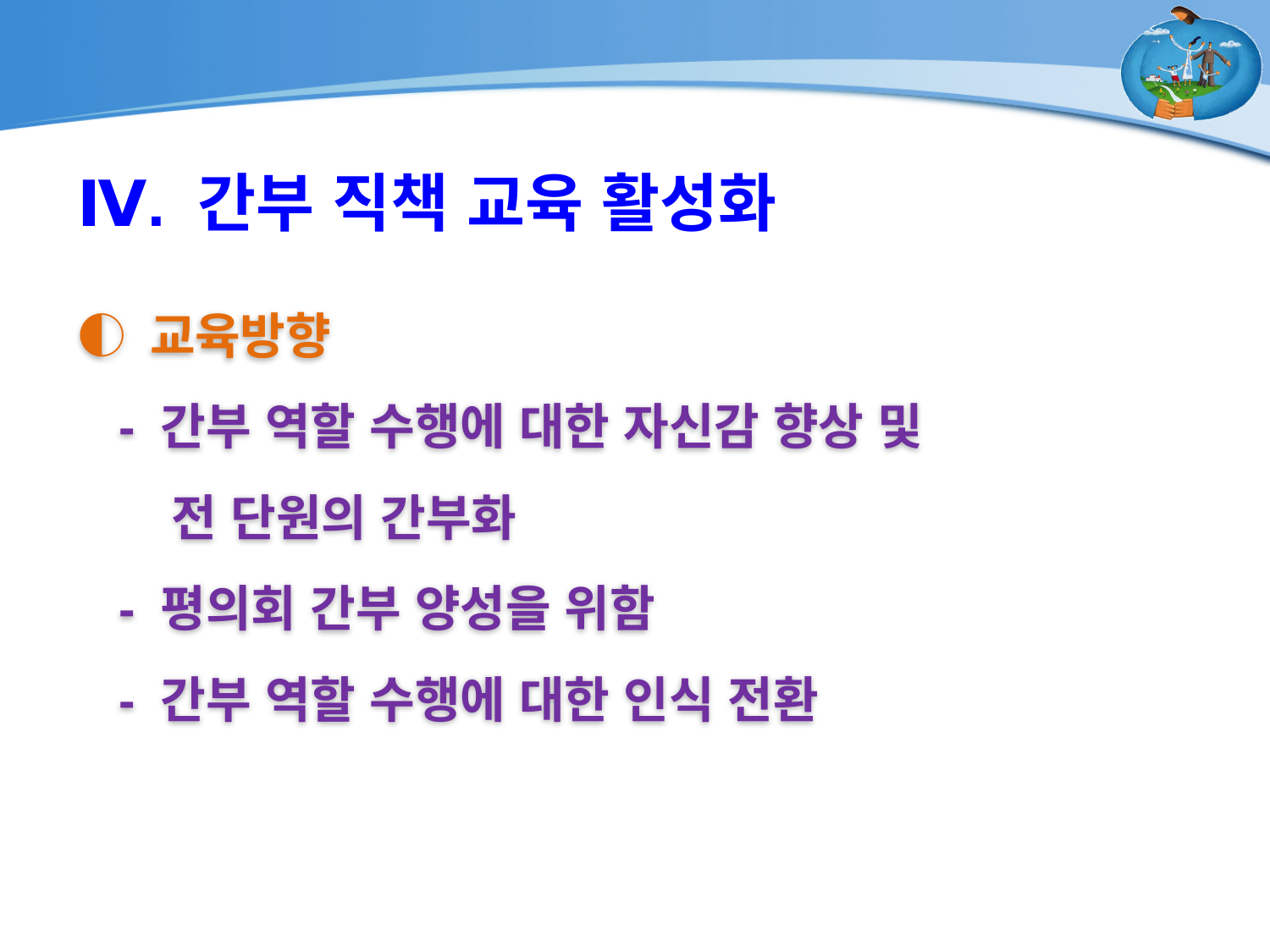

Ⅳ. 간부 직책 교육 활성화
◐ 교육방향
   - 간부 역할 수행에 대한 자신감 향상 및
      전 단원의 간부화
   - 평의회 간부 양성을 위함
   - 간부 역할 수행에 대한 인식 전환